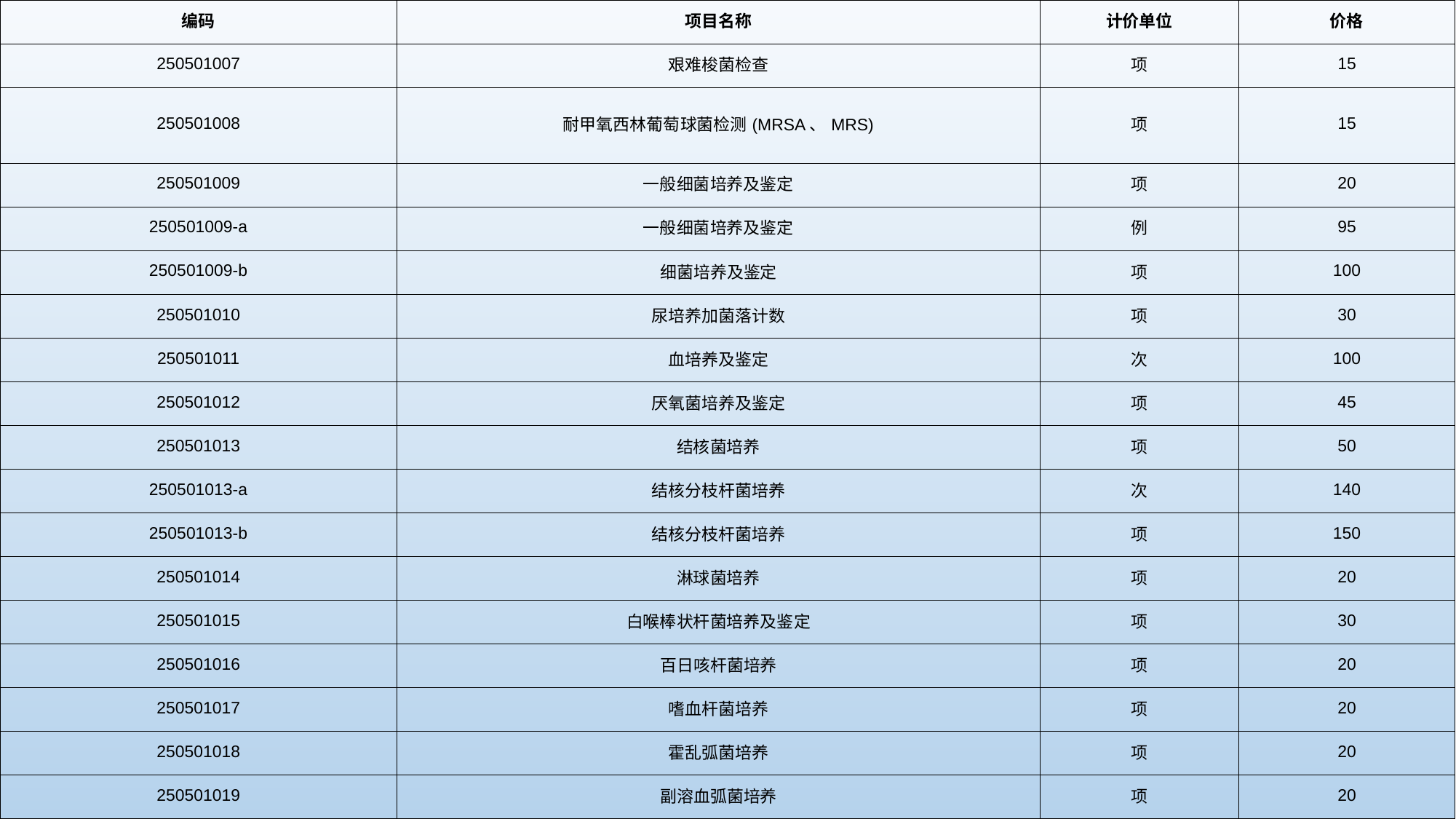

| 编码 | 项目名称 | 计价单位 | 价格 |
| --- | --- | --- | --- |
| 250501007 | 艰难梭菌检查 | 项 | 15 |
| 250501008 | 耐甲氧西林葡萄球菌检测(MRSA、MRS) | 项 | 15 |
| 250501009 | 一般细菌培养及鉴定 | 项 | 20 |
| 250501009-a | 一般细菌培养及鉴定 | 例 | 95 |
| 250501009-b | 细菌培养及鉴定 | 项 | 100 |
| 250501010 | 尿培养加菌落计数 | 项 | 30 |
| 250501011 | 血培养及鉴定 | 次 | 100 |
| 250501012 | 厌氧菌培养及鉴定 | 项 | 45 |
| 250501013 | 结核菌培养 | 项 | 50 |
| 250501013-a | 结核分枝杆菌培养 | 次 | 140 |
| 250501013-b | 结核分枝杆菌培养 | 项 | 150 |
| 250501014 | 淋球菌培养 | 项 | 20 |
| 250501015 | 白喉棒状杆菌培养及鉴定 | 项 | 30 |
| 250501016 | 百日咳杆菌培养 | 项 | 20 |
| 250501017 | 嗜血杆菌培养 | 项 | 20 |
| 250501018 | 霍乱弧菌培养 | 项 | 20 |
| 250501019 | 副溶血弧菌培养 | 项 | 20 |